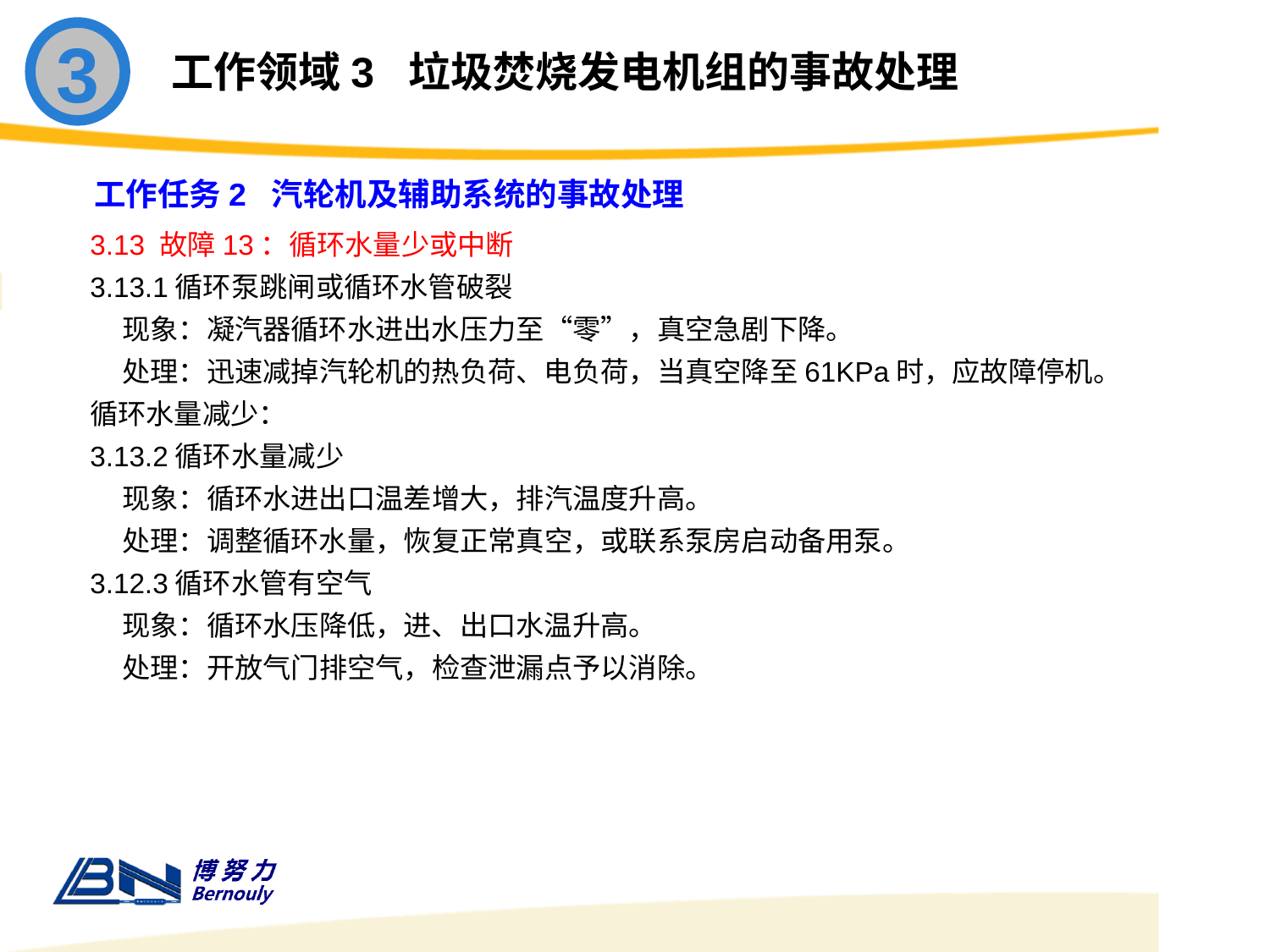

3
工作领域3  垃圾焚烧发电机组的事故处理
工作任务2  汽轮机及辅助系统的事故处理
3.13 故障13：循环水量少或中断
3.13.1循环泵跳闸或循环水管破裂
    现象：凝汽器循环水进出水压力至“零”，真空急剧下降。
    处理：迅速减掉汽轮机的热负荷、电负荷，当真空降至61KPa时，应故障停机。
循环水量减少：
3.13.2循环水量减少
    现象：循环水进出口温差增大，排汽温度升高。
    处理：调整循环水量，恢复正常真空，或联系泵房启动备用泵。
3.12.3循环水管有空气
    现象：循环水压降低，进、出口水温升高。
    处理：开放气门排空气，检查泄漏点予以消除。